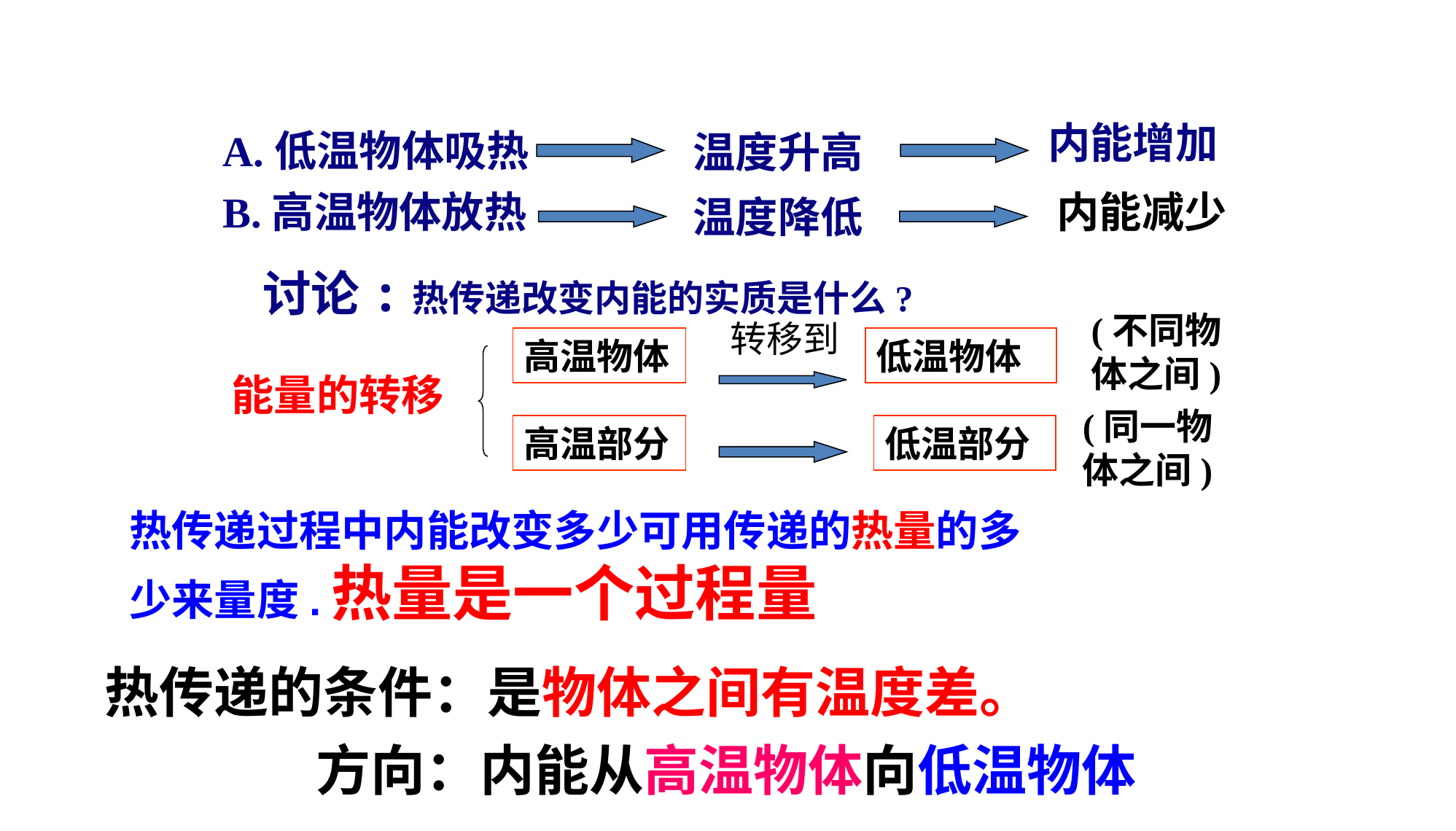

内能增加
A.低温物体吸热
温度升高

B.高温物体放热
内能减少
温度降低

讨论:热传递改变内能的实质是什么?
(不同物体之间)
转移到
高温物体
低温物体

能量的转移

(同一物体之间)
高温部分
低温部分

热传递过程中内能改变多少可用传递的热量的多少来量度.热量是一个过程量
热传递的条件：是物体之间有温度差。
方向：内能从高温物体向低温物体